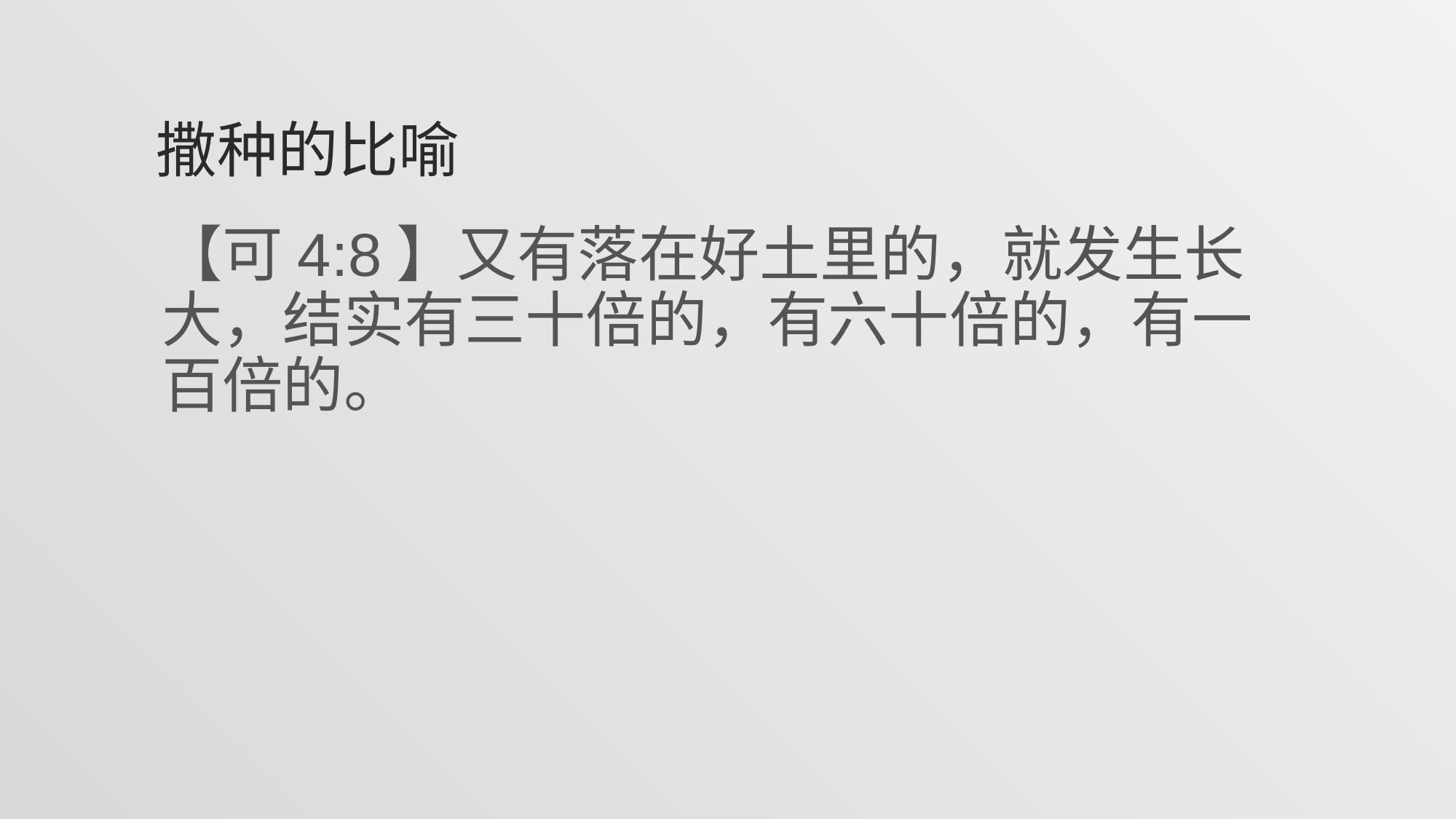

# 撒种的比喻
【可4:8】又有落在好土里的，就发生长大，结实有三十倍的，有六十倍的，有一百倍的。